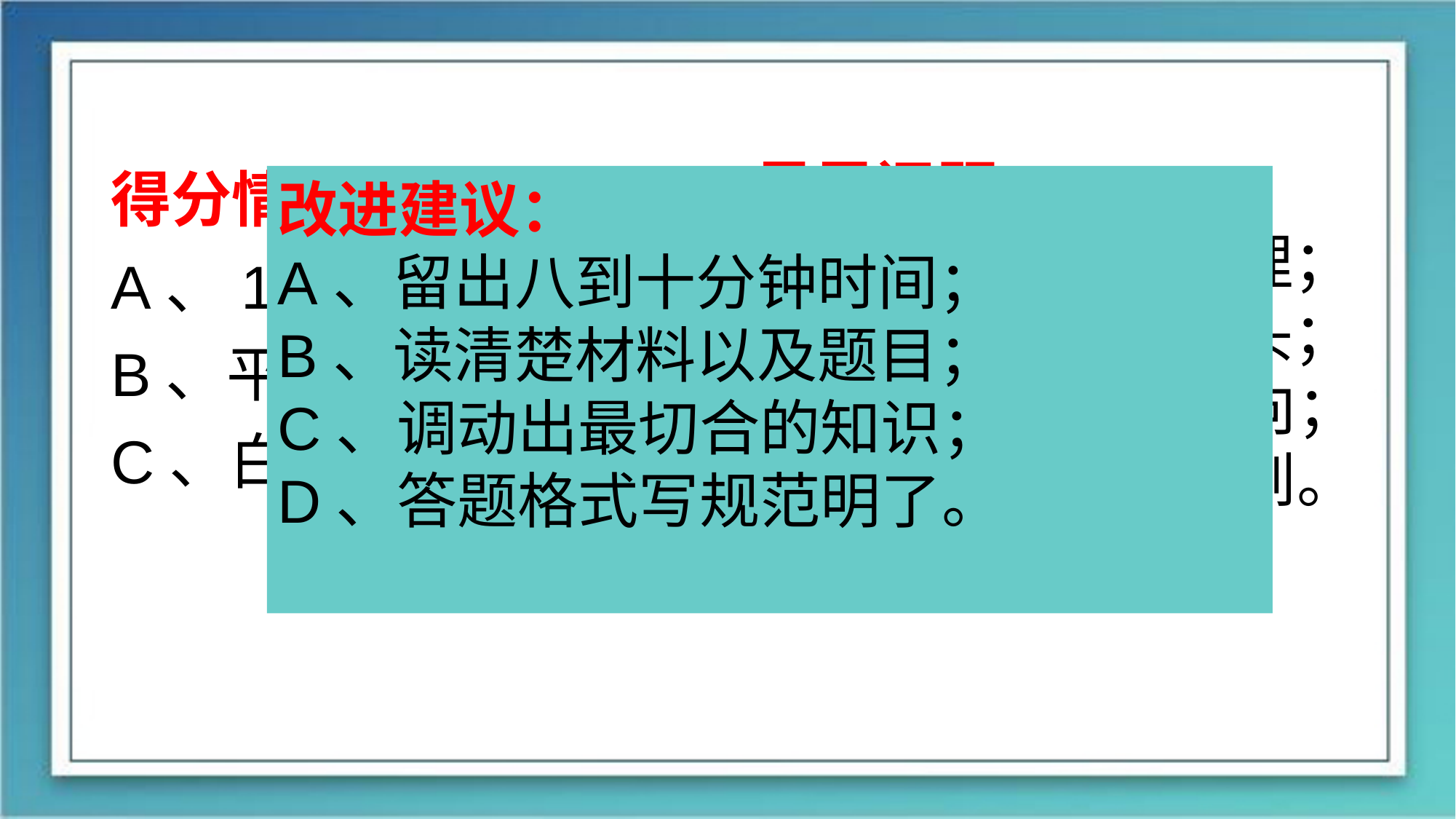

现状解读：

暴露问题：
A、时间安排不合理；
B、畏难心理占大头；
C、审题不清偏方向；
D、书写规范没做到。

得分情况：
A、10分以上人数很少；
B、平均分4到5分之间；
C、白卷或没写完居多。

改进建议：
A、留出八到十分钟时间；
B、读清楚材料以及题目；
C、调动出最切合的知识；
D、答题格式写规范明了。